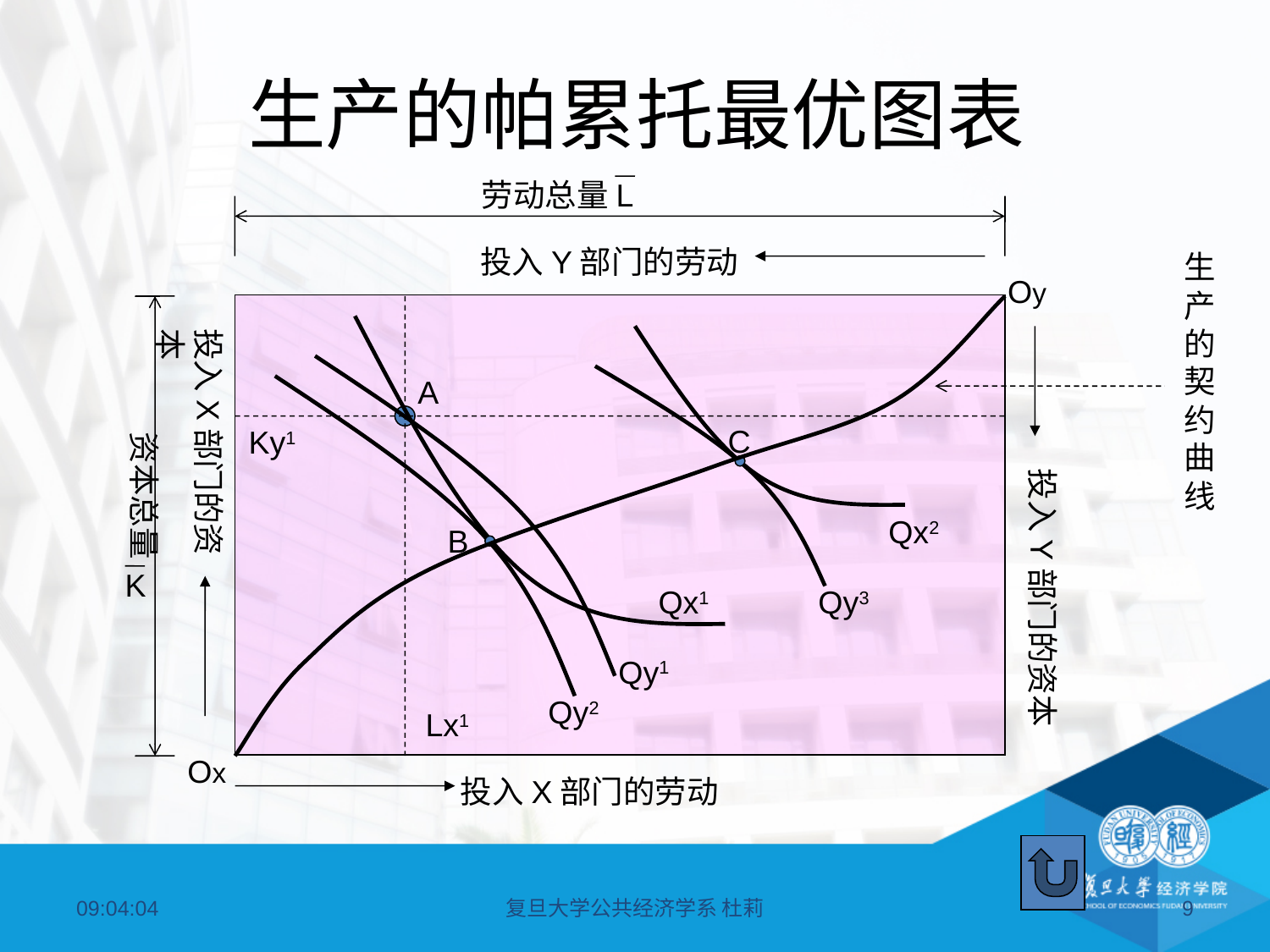

# 生产的帕累托最优图表
劳动总量L

投入Y部门的劳动

生
产
的
契
约
曲
线
Oy

投入X部门的资本

A

C

Ky1
资本总量

投入Y部门的资本
Qx2
B

K

Qx1
Qy3
Qy1
Qy2
Lx1

Ox

投入X部门的劳动

09:04:04
复旦大学公共经济学系 杜莉
9